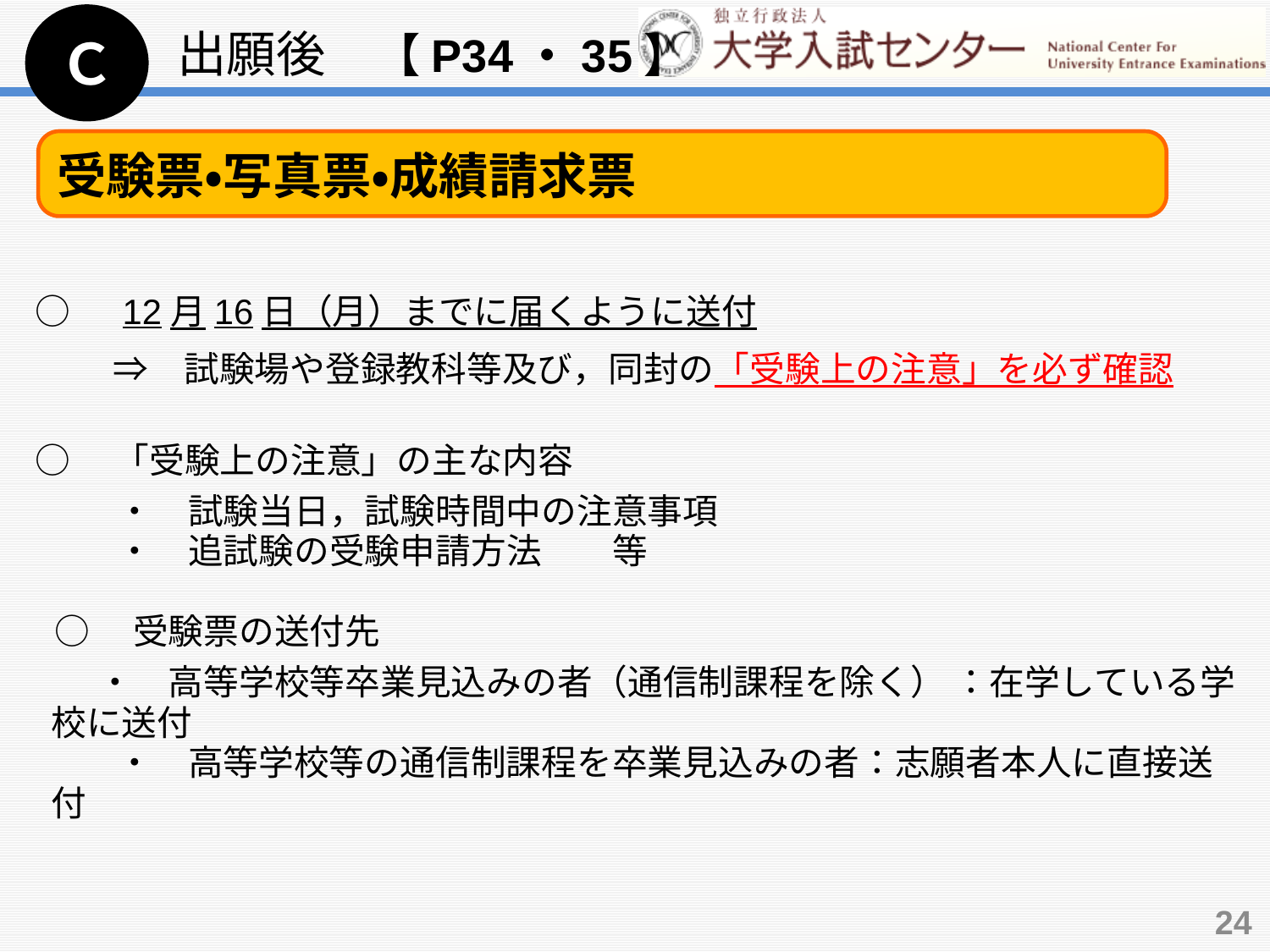

Ｃ
出願後　【P34・35】
受験票・写真票・成績請求票
    ○　12月16日（月）までに届くように送付
　　     ⇒　試験場や登録教科等及び，同封の「受験上の注意」を必ず確認

    ○　「受験上の注意」の主な内容
　　　 ・　試験当日，試験時間中の注意事項
　 　　・　追試験の受験申請方法　　等

　  ○　 受験票の送付先
　　   ・　高等学校等卒業見込みの者（通信制課程を除く） ：在学している学校に送付
　　　 ・　高等学校等の通信制課程を卒業見込みの者：志願者本人に直接送付

24